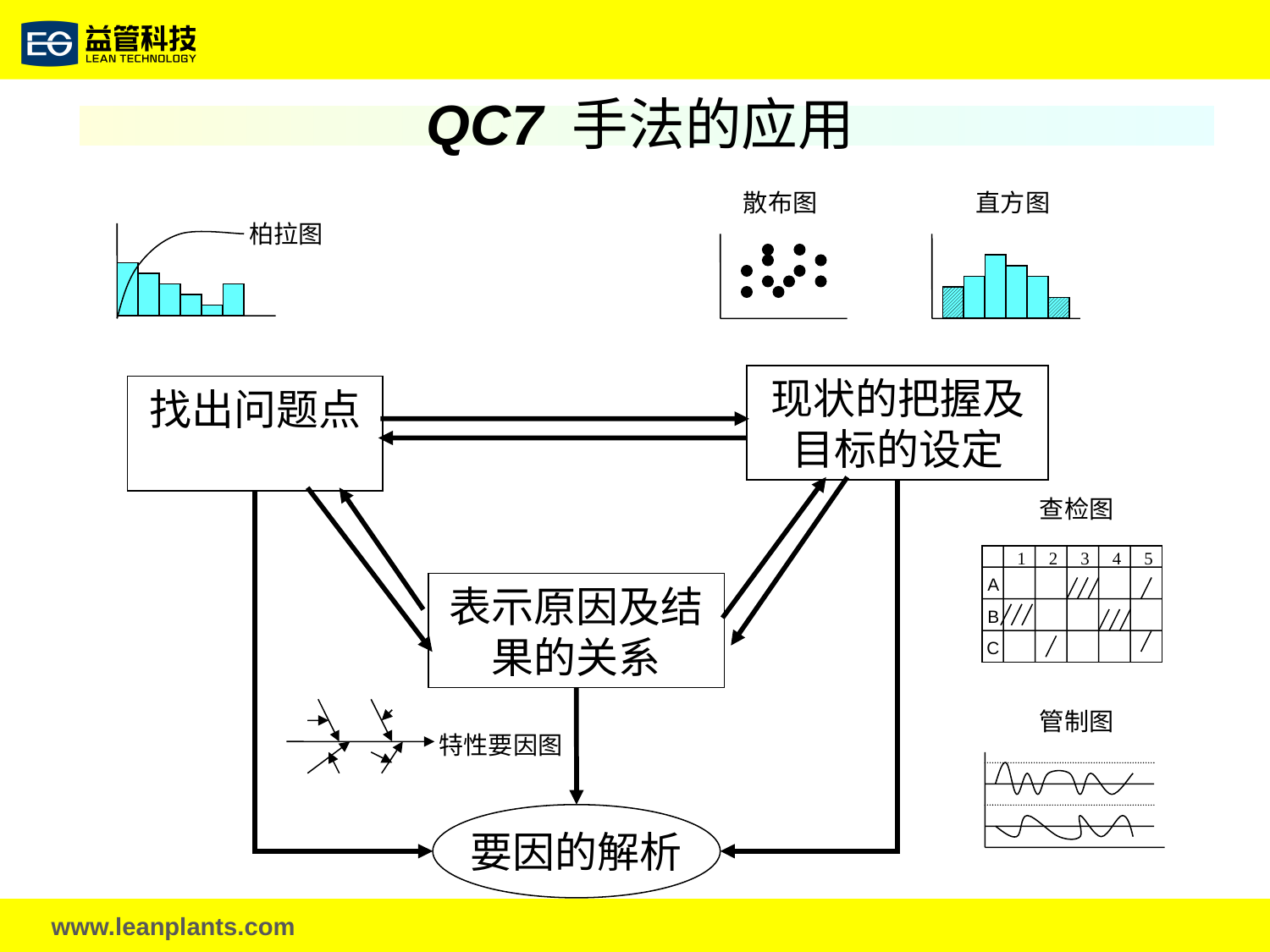

# QC7 手法的应用
散布图
直方图
柏拉图

现状的把握及目标的设定
找出问题点

查检图

1
2
3
4
5

A

表示原因及结果的关系

B

C

管制图

特性要因图

要因的解析
62